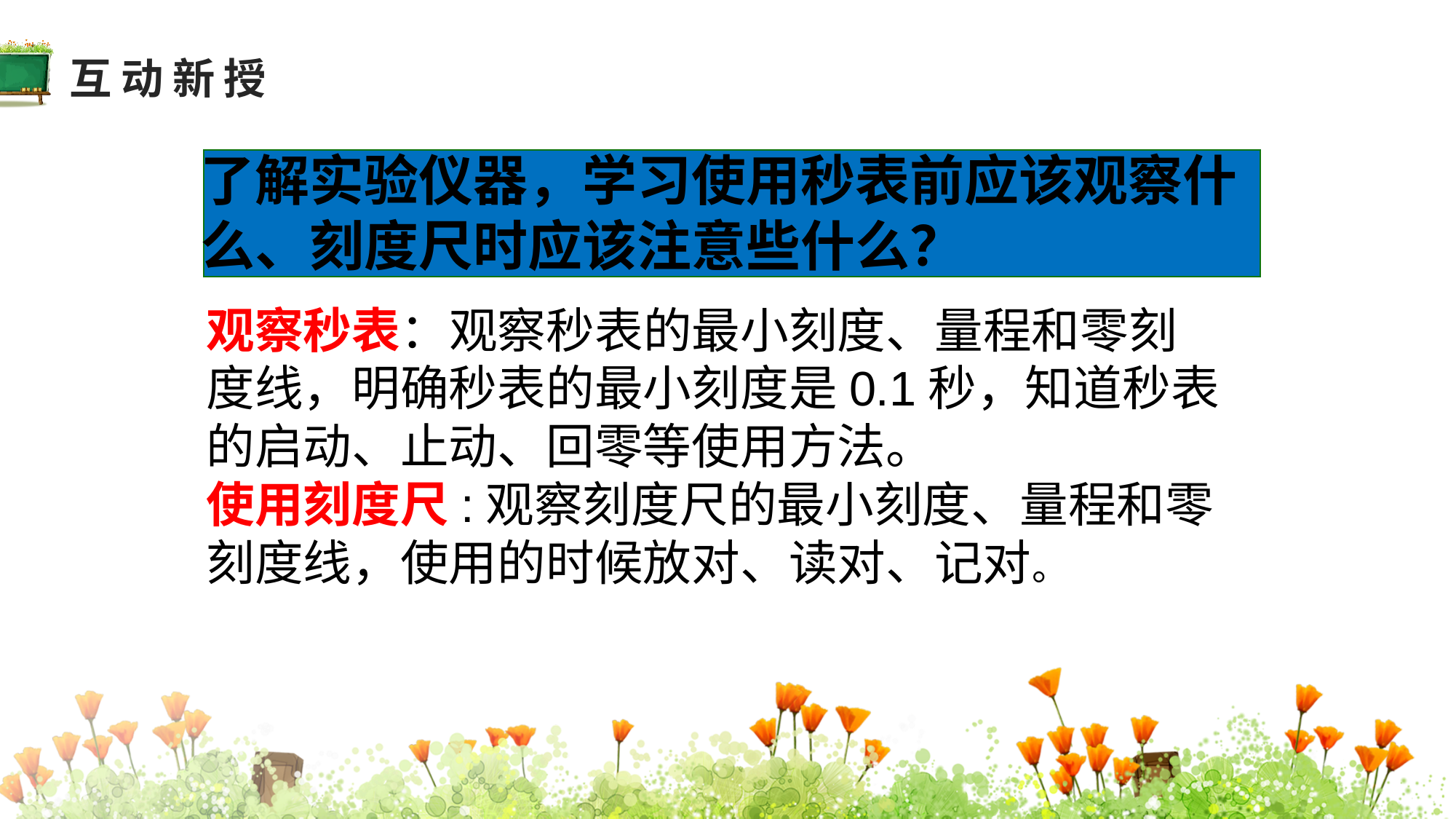

互动新授
了解实验仪器，学习使用秒表前应该观察什么、刻度尺时应该注意些什么？

观察秒表：观察秒表的最小刻度、量程和零刻度线，明确秒表的最小刻度是0.1秒，知道秒表的启动、止动、回零等使用方法。
使用刻度尺:观察刻度尺的最小刻度、量程和零刻度线，使用的时候放对、读对、记对。